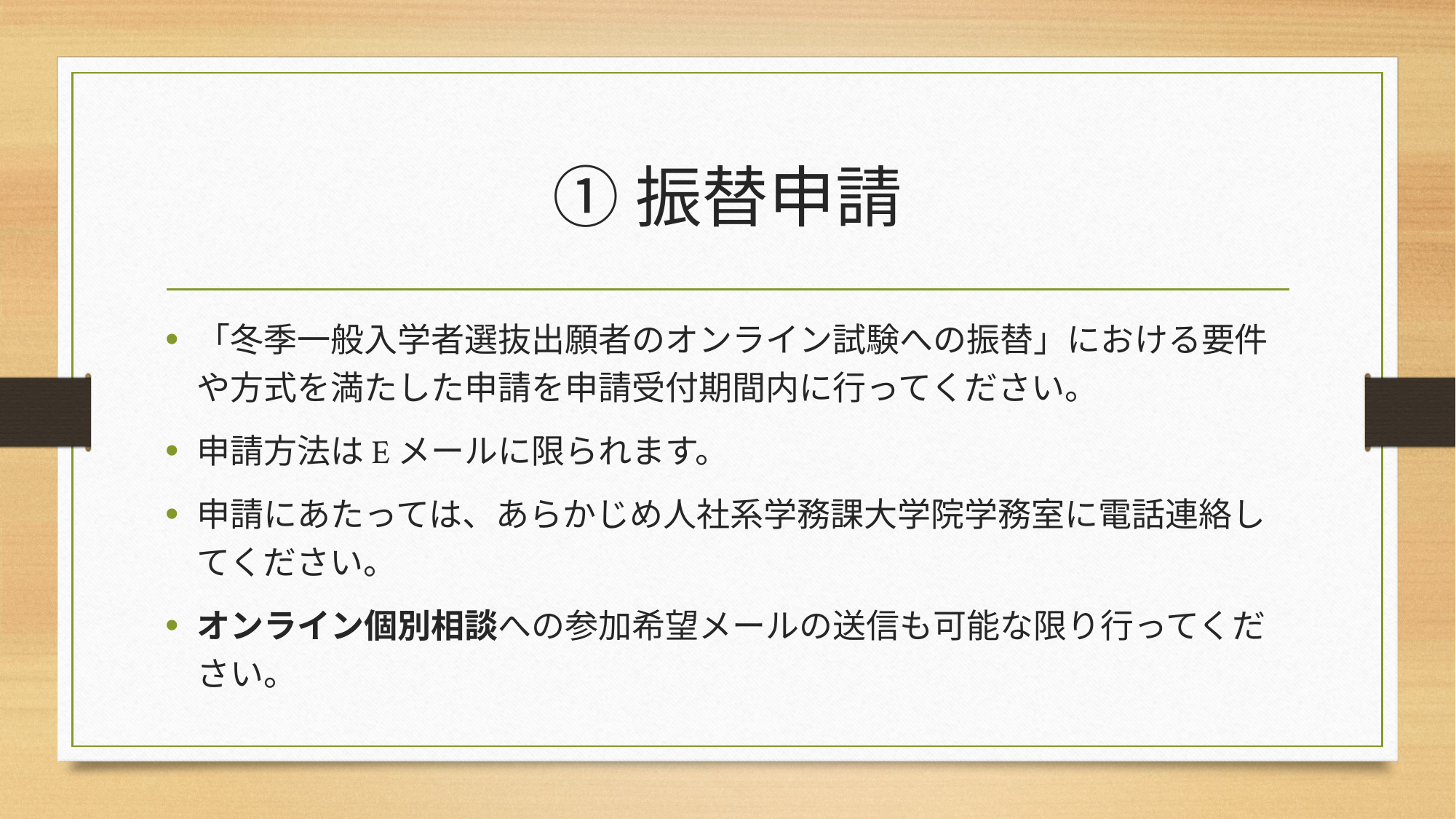

# ①振替申請
「冬季一般入学者選抜出願者のオンライン試験への振替」における要件や方式を満たした申請を申請受付期間内に行ってください。
申請方法はEメールに限られます。
申請にあたっては、あらかじめ人社系学務課大学院学務室に電話連絡してください。
オンライン個別相談への参加希望メールの送信も可能な限り行ってください。